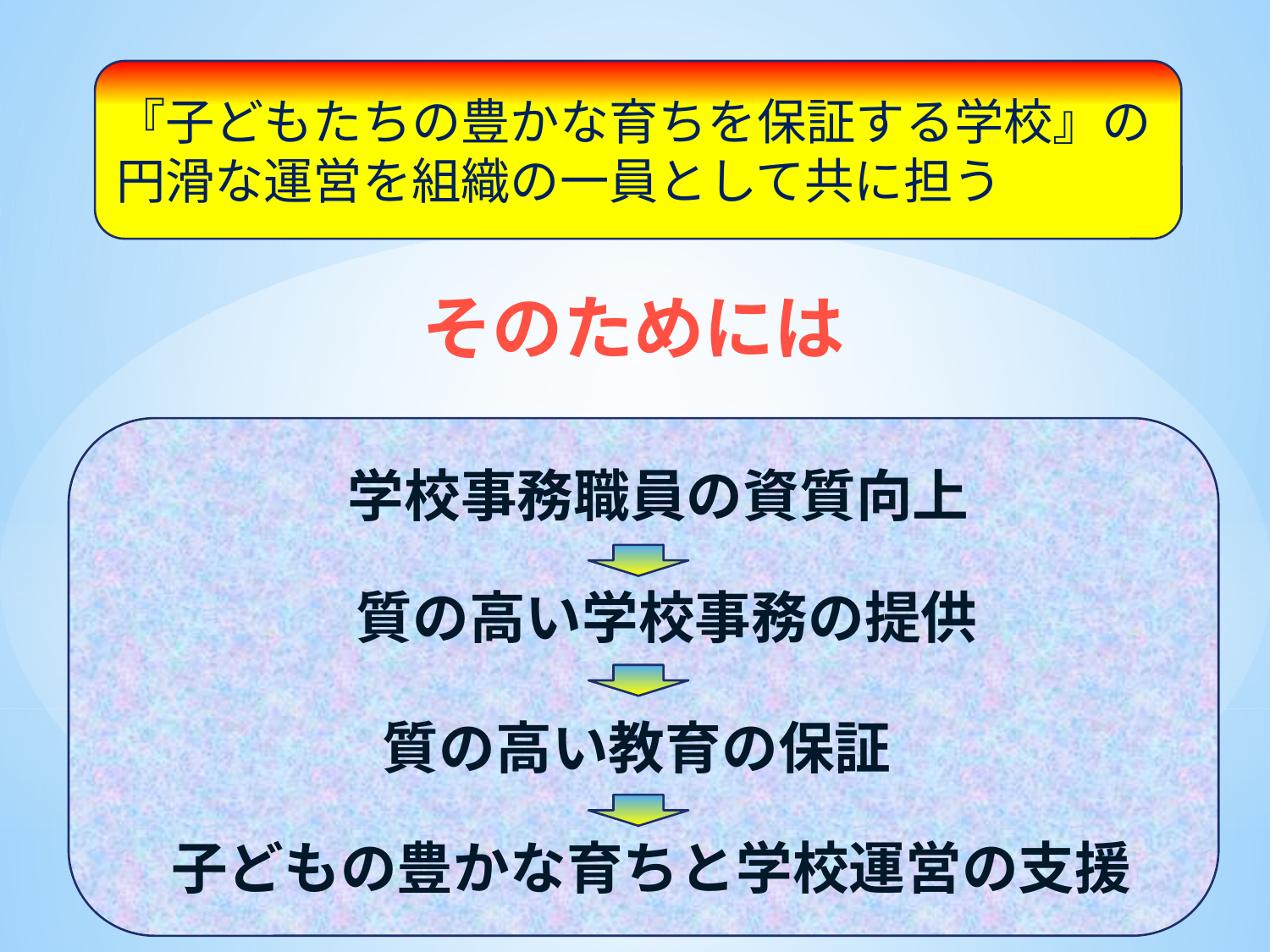

『子どもたちの豊かな育ちを保証する学校』の
円滑な運営を組織の一員として共に担う
そのためには

学校事務職員の資質向上

質の高い学校事務の提供

質の高い教育の保証

子どもの豊かな育ちと学校運営の支援